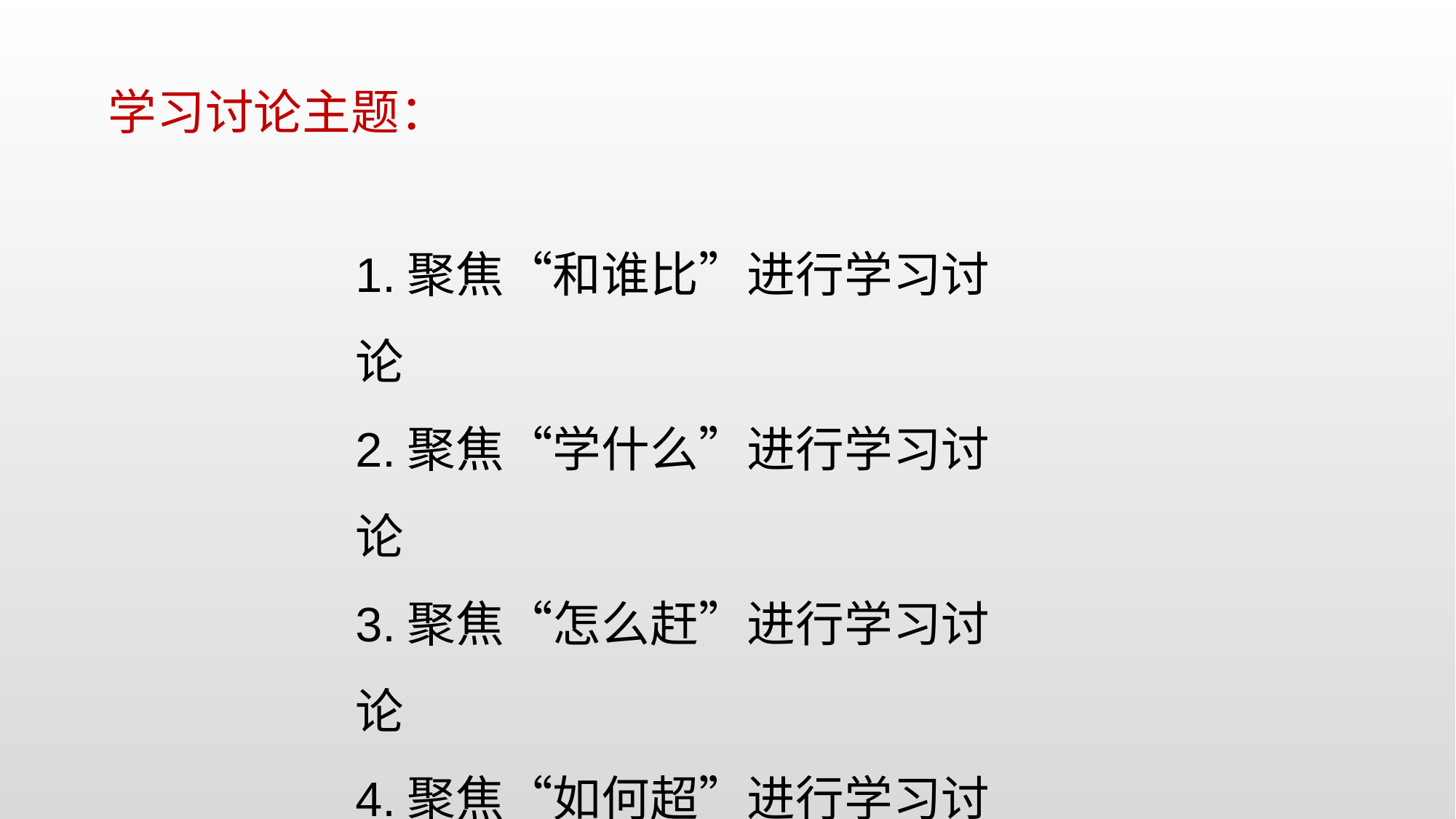

学习讨论主题：
1.聚焦“和谁比”进行学习讨论
2.聚焦“学什么”进行学习讨论
3.聚焦“怎么赶”进行学习讨论
4.聚焦“如何超”进行学习讨论